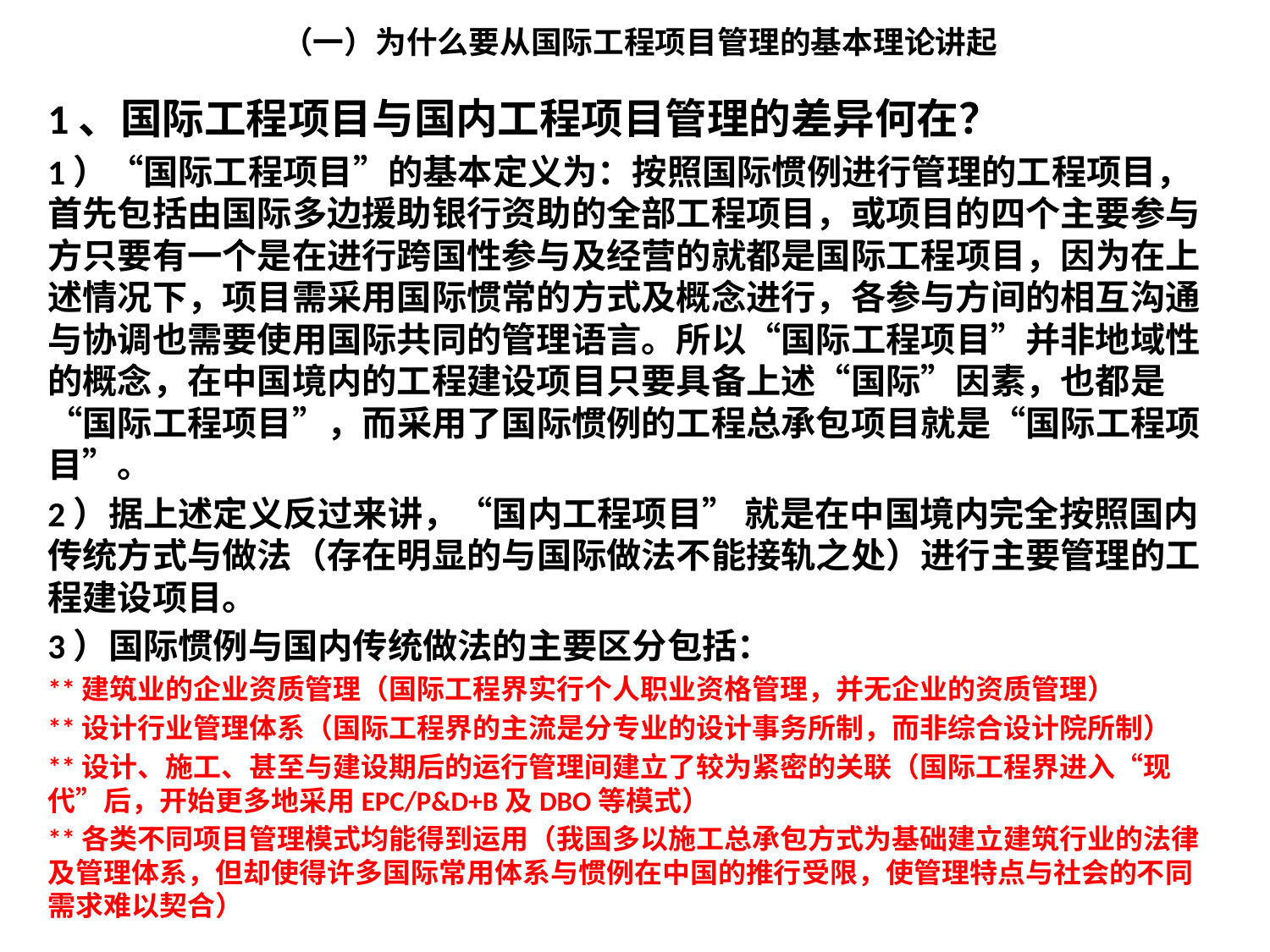

# （一）为什么要从国际工程项目管理的基本理论讲起
1、国际工程项目与国内工程项目管理的差异何在？
1）“国际工程项目”的基本定义为：按照国际惯例进行管理的工程项目，首先包括由国际多边援助银行资助的全部工程项目，或项目的四个主要参与方只要有一个是在进行跨国性参与及经营的就都是国际工程项目，因为在上述情况下，项目需采用国际惯常的方式及概念进行，各参与方间的相互沟通与协调也需要使用国际共同的管理语言。所以“国际工程项目”并非地域性的概念，在中国境内的工程建设项目只要具备上述“国际”因素，也都是“国际工程项目”，而采用了国际惯例的工程总承包项目就是“国际工程项目”。
2）据上述定义反过来讲，“国内工程项目” 就是在中国境内完全按照国内传统方式与做法（存在明显的与国际做法不能接轨之处）进行主要管理的工程建设项目。
3）国际惯例与国内传统做法的主要区分包括：
**建筑业的企业资质管理（国际工程界实行个人职业资格管理，并无企业的资质管理）
**设计行业管理体系（国际工程界的主流是分专业的设计事务所制，而非综合设计院所制）
**设计、施工、甚至与建设期后的运行管理间建立了较为紧密的关联（国际工程界进入“现代”后，开始更多地采用EPC/P&D+B及DBO等模式）
**各类不同项目管理模式均能得到运用（我国多以施工总承包方式为基础建立建筑行业的法律及管理体系，但却使得许多国际常用体系与惯例在中国的推行受限，使管理特点与社会的不同需求难以契合）